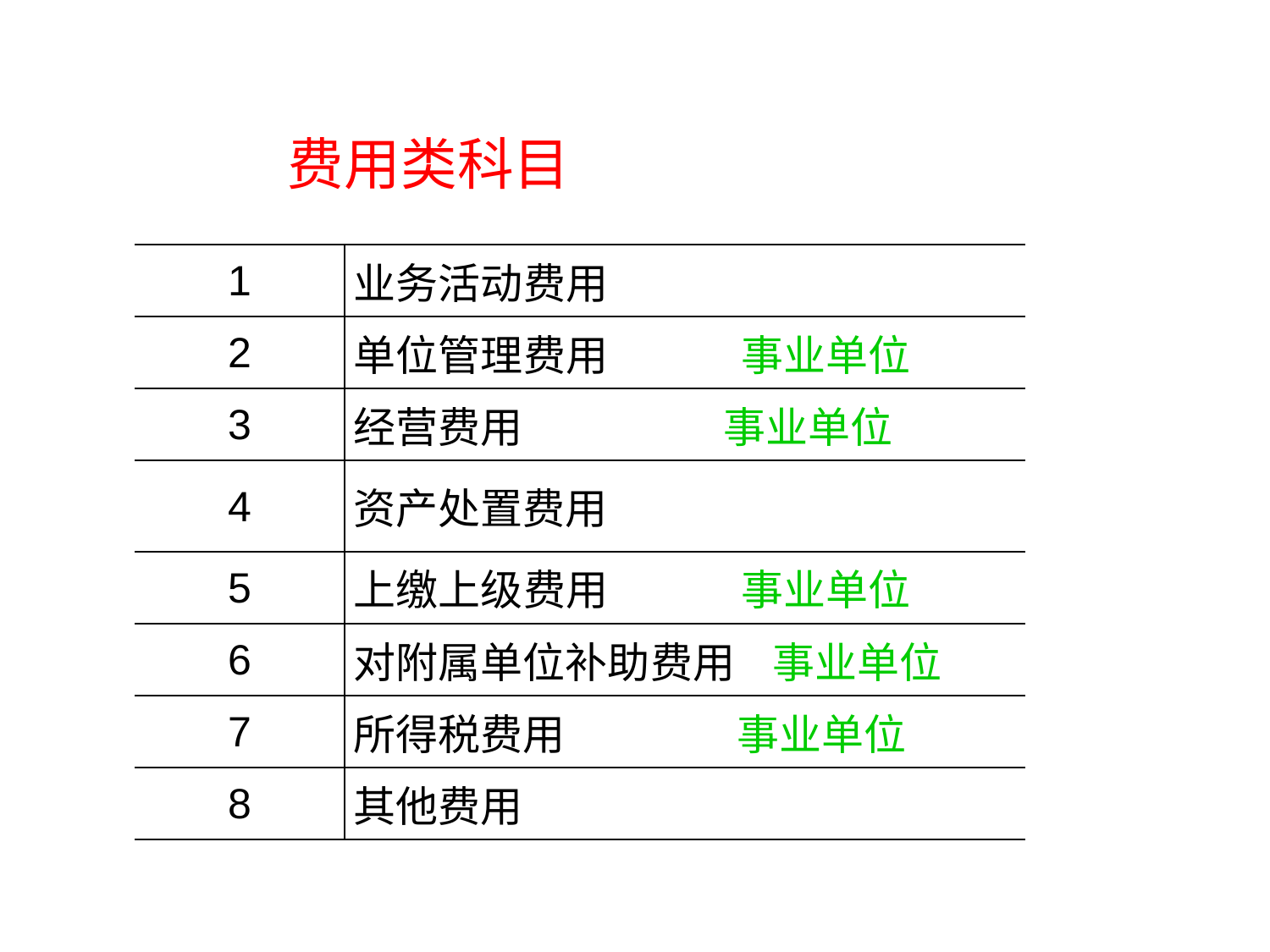

| 费用类科目 |  |
| --- | --- |
| 1 | 业务活动费用 |
| 2 | 单位管理费用 事业单位 |
| 3 | 经营费用 事业单位 |
| 4 | 资产处置费用 |
| 5 | 上缴上级费用 事业单位 |
| 6 | 对附属单位补助费用 事业单位 |
| 7 | 所得税费用 事业单位 |
| 8 | 其他费用 |
32